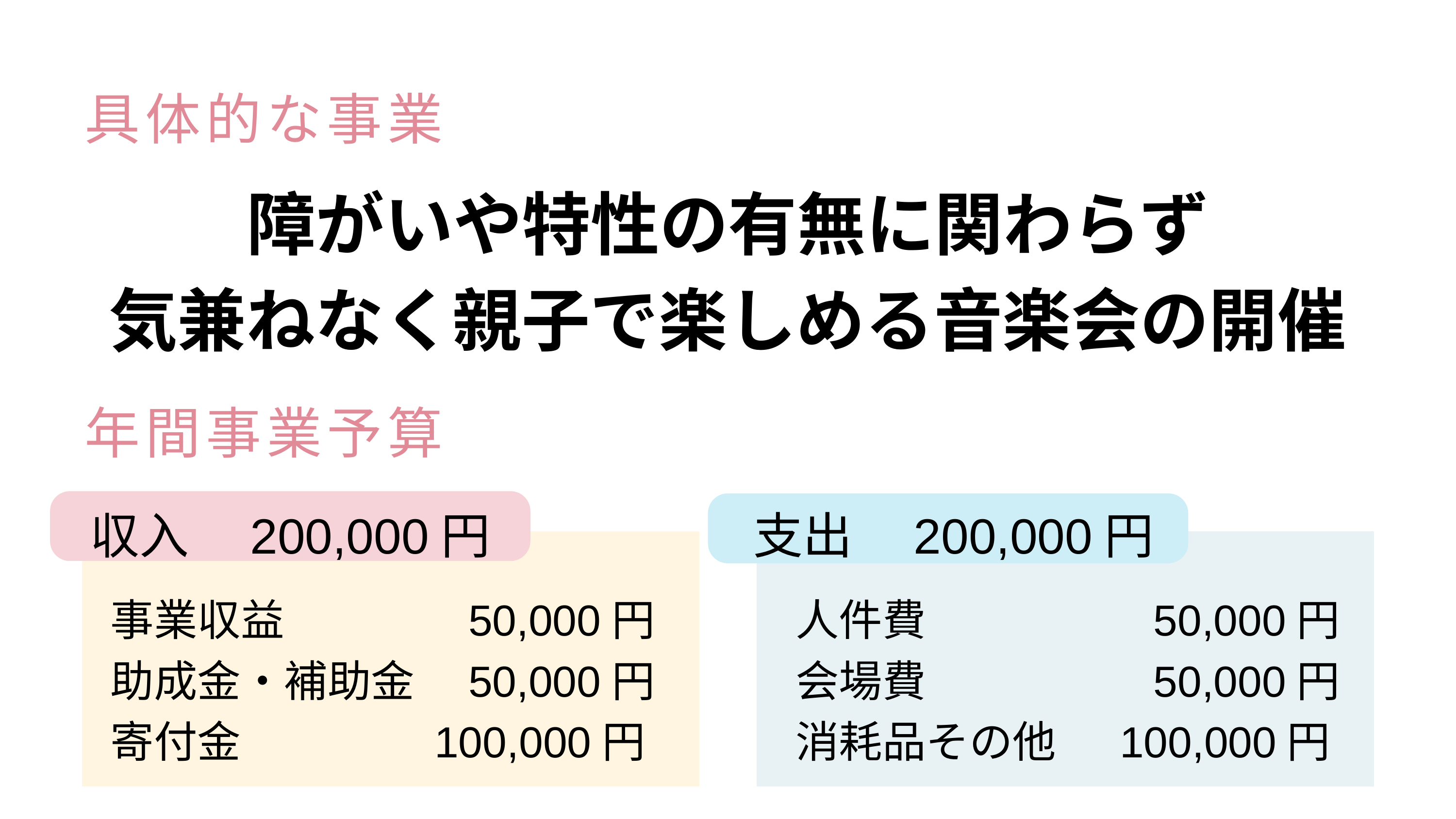

具体的な事業
障がいや特性の有無に関わらず
気兼ねなく親子で楽しめる音楽会の開催
年間事業予算

収入　200,000円
支出　200,000円

事業収益　　　　50,000円
助成金・補助金　50,000円
寄付金　　　 　100,000円
人件費　　　　　50,000円
会場費　　　　　50,000円
消耗品その他　 100,000円